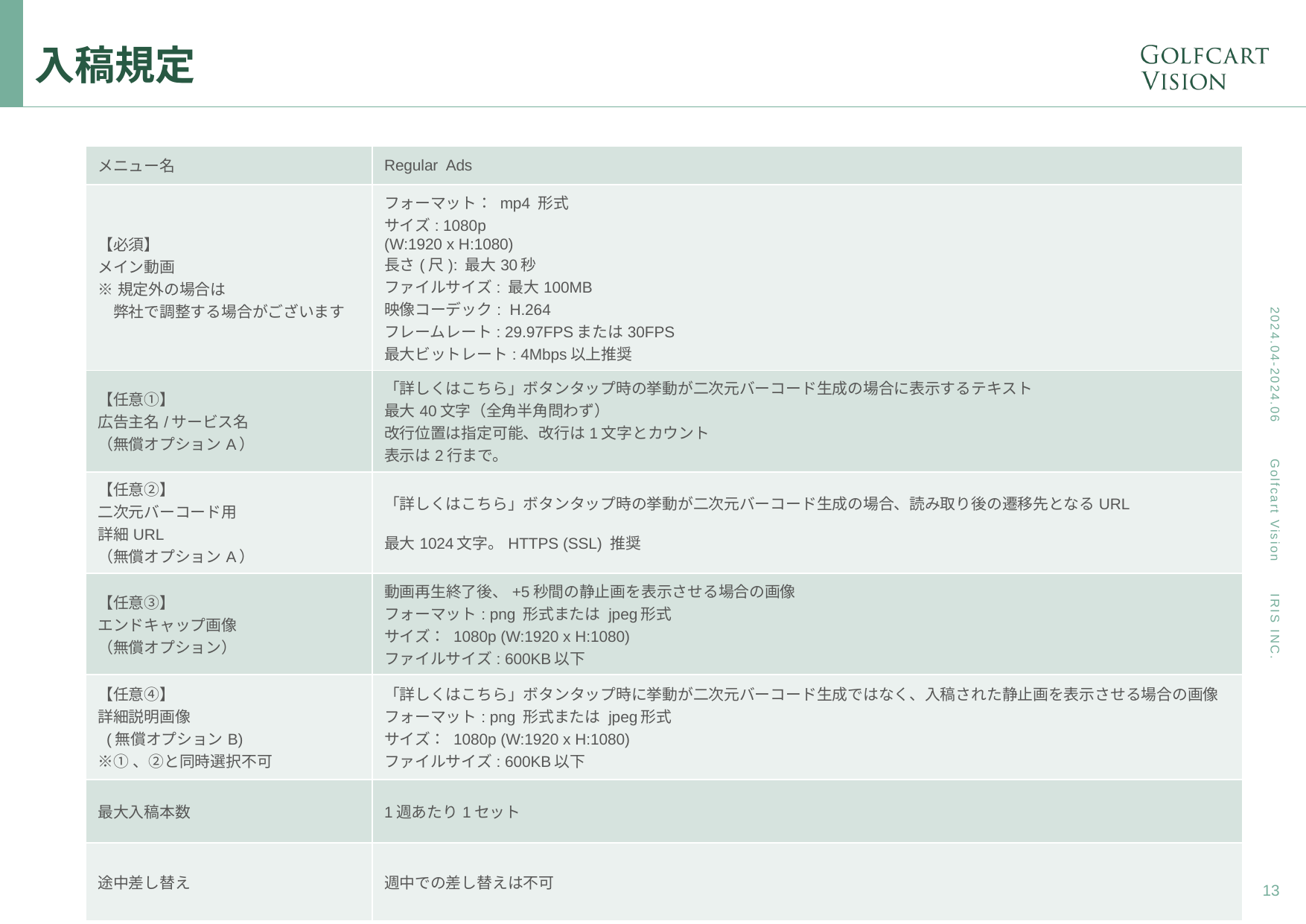

# 入稿規定
| メニュー名 | Regular Ads |
| --- | --- |
| 【必須】 メイン動画 ※規定外の場合は 　弊社で調整する場合がございます | フォーマット： mp4 形式 サイズ: 1080p (W:1920 x H:1080) 長さ(尺): 最大30秒 ファイルサイズ: 最大100MB 映像コーデック: H.264 フレームレート: 29.97FPSまたは30FPS 最大ビットレート: 4Mbps以上推奨 |
| 【任意①】 広告主名/サービス名 （無償オプションA） | 「詳しくはこちら」ボタンタップ時の挙動が二次元バーコード生成の場合に表示するテキスト 最大40文字（全角半角問わず） 改行位置は指定可能、改行は1文字とカウント 表示は2行まで。 |
| 【任意②】 二次元バーコード用 詳細URL （無償オプションA） | 「詳しくはこちら」ボタンタップ時の挙動が二次元バーコード生成の場合、読み取り後の遷移先となるURL 最大1024文字。HTTPS (SSL) 推奨 |
| 【任意③】 エンドキャップ画像 （無償オプション） | 動画再生終了後、+5秒間の静止画を表示させる場合の画像 フォーマット: png 形式または jpeg形式 サイズ： 1080p (W:1920 x H:1080) ファイルサイズ: 600KB以下 |
| 【任意④】 詳細説明画像 (無償オプションB) ※①、②と同時選択不可 | 「詳しくはこちら」ボタンタップ時に挙動が二次元バーコード生成ではなく、入稿された静止画を表示させる場合の画像 フォーマット: png 形式または jpeg形式 サイズ： 1080p (W:1920 x H:1080) ファイルサイズ: 600KB以下 |
| 最大入稿本数 | 1週あたり1セット |
| 途中差し替え | 週中での差し替えは不可 |